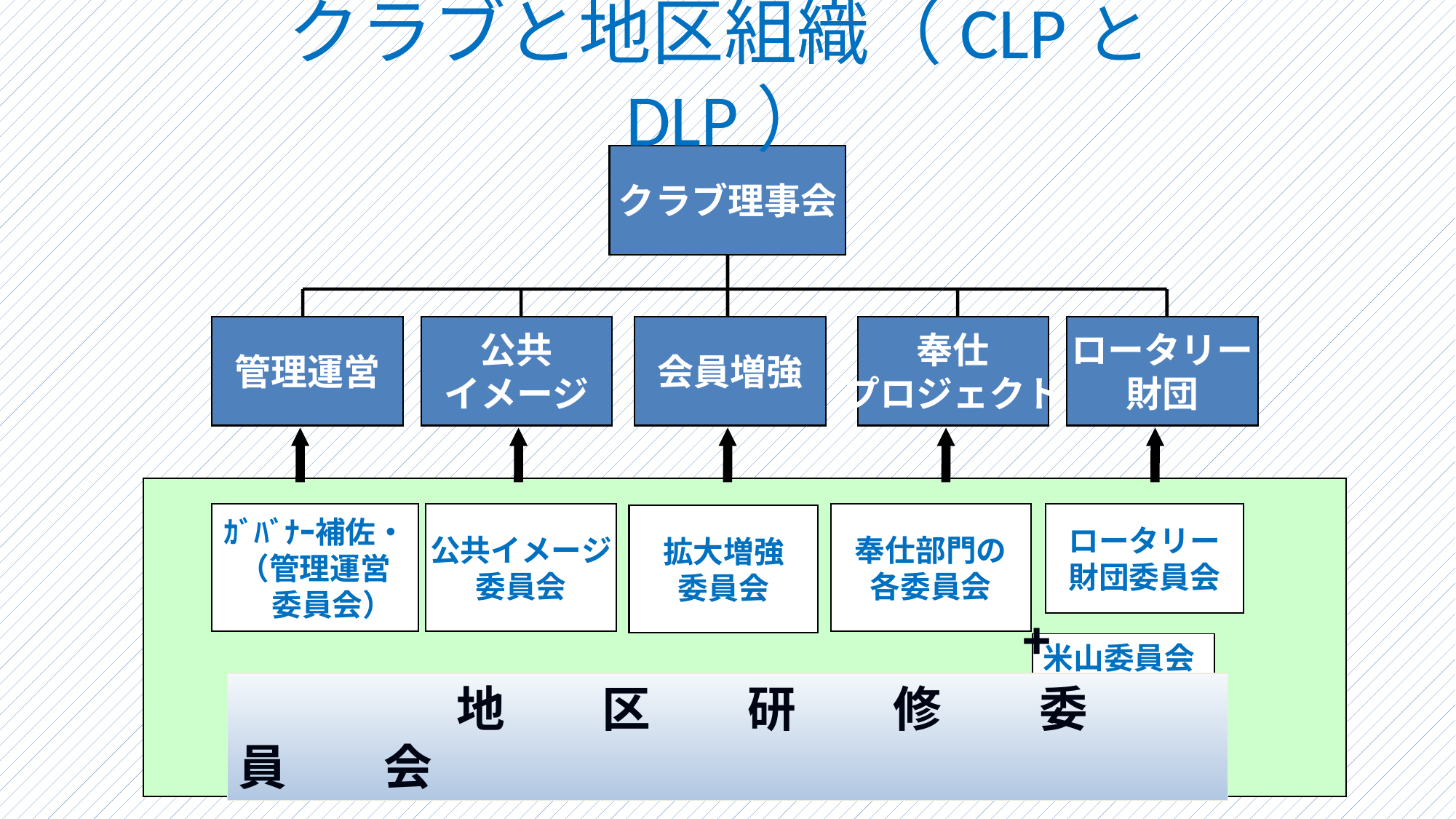

クラブと地区組織（CLPとDLP）

クラブ理事会

管理運営
公共
イメージ
会員増強
奉仕
プロジェクト
ロータリー
財団

ｶﾞﾊﾞﾅｰ補佐・
（管理運営
    委員会）
公共イメージ
委員会
奉仕部門の
各委員会
ロータリー
財団委員会
拡大増強
委員会
+
米山委員会
　　　　　　地　　区　　研　　修　　委　　員　　会
クラブ・リーダーシップ・プランの地区による支援